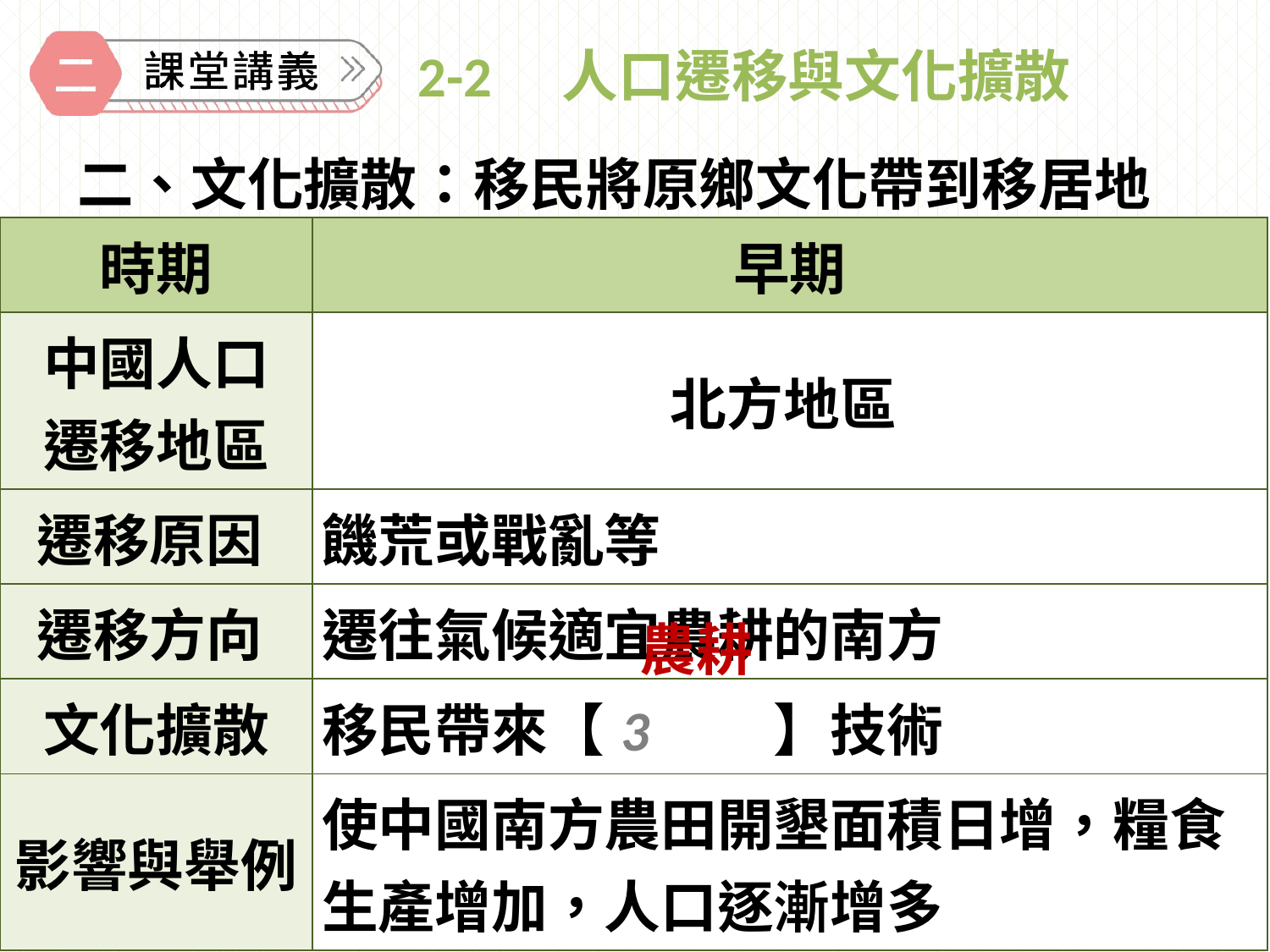

# 2-2　人口遷移與文化擴散
二、文化擴散：移民將原鄉文化帶到移居地
| 時期 | 早期 |
| --- | --- |
| 中國人口 遷移地區 | 北方地區 |
| 遷移原因 | 饑荒或戰亂等 |
| 遷移方向 | 遷往氣候適宜農耕的南方 |
| 文化擴散 | 移民帶來【3　　】技術 |
| 影響與舉例 | 使中國南方農田開墾面積日增，糧食生產增加，人口逐漸增多 |
農耕